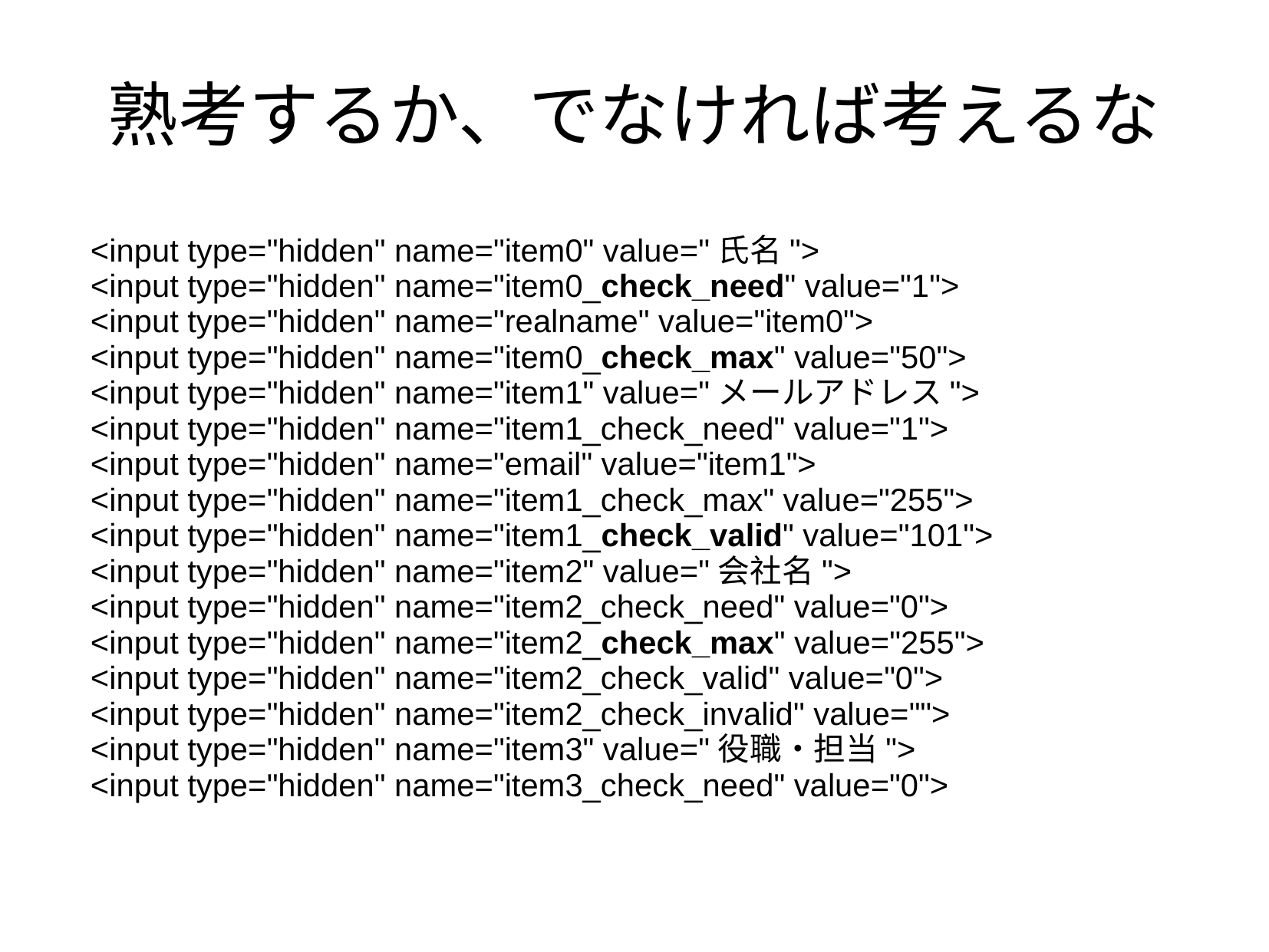

# 熟考するか、でなければ考えるな
<input type="hidden" name="item0" value="氏名">
<input type="hidden" name="item0_check_need" value="1">
<input type="hidden" name="realname" value="item0">
<input type="hidden" name="item0_check_max" value="50">
<input type="hidden" name="item1" value="メールアドレス">
<input type="hidden" name="item1_check_need" value="1">
<input type="hidden" name="email" value="item1">
<input type="hidden" name="item1_check_max" value="255">
<input type="hidden" name="item1_check_valid" value="101">
<input type="hidden" name="item2" value="会社名">
<input type="hidden" name="item2_check_need" value="0">
<input type="hidden" name="item2_check_max" value="255">
<input type="hidden" name="item2_check_valid" value="0">
<input type="hidden" name="item2_check_invalid" value="">
<input type="hidden" name="item3" value="役職・担当">
<input type="hidden" name="item3_check_need" value="0">